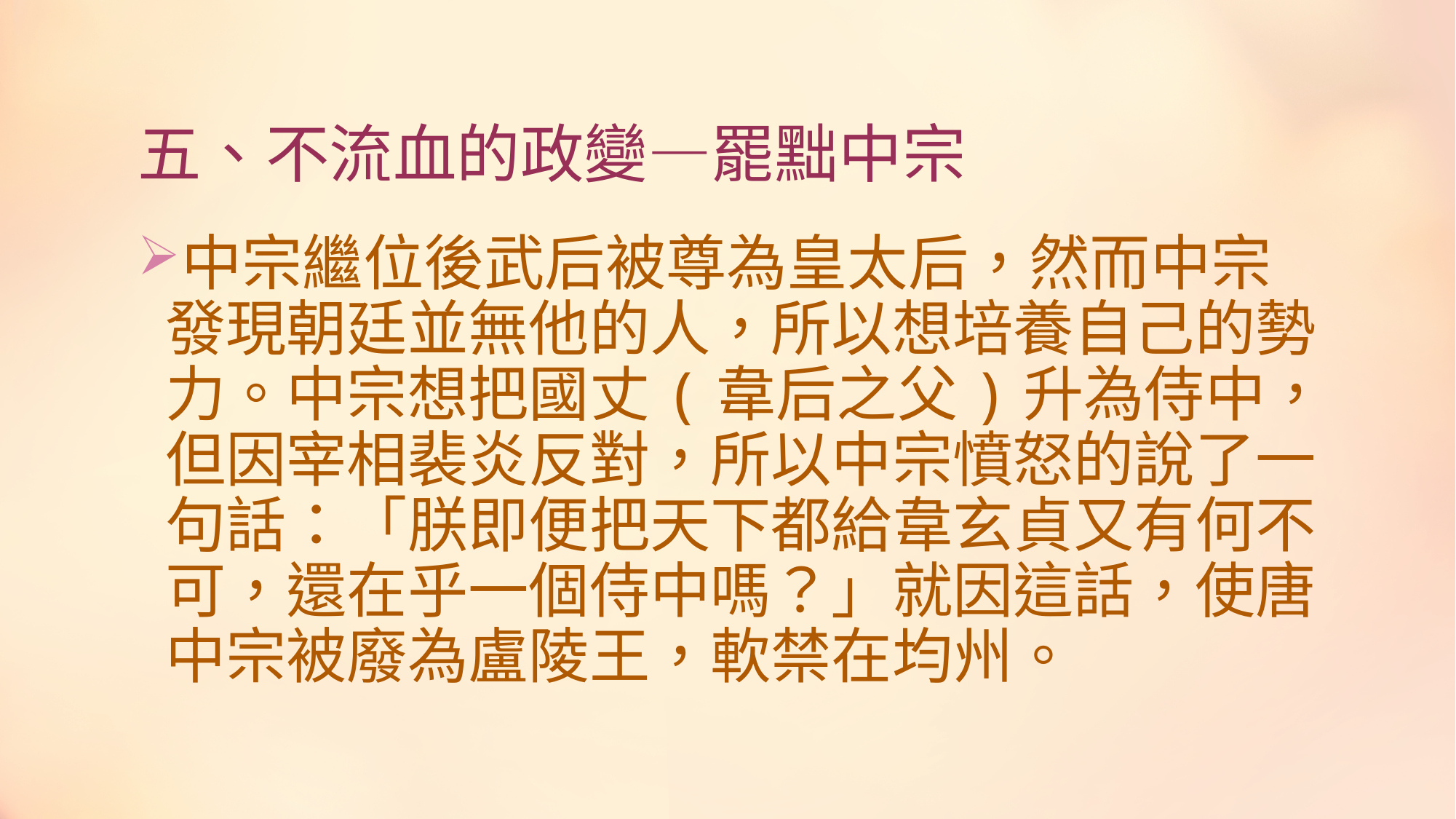

# 五、不流血的政變—罷黜中宗
中宗繼位後武后被尊為皇太后，然而中宗發現朝廷並無他的人，所以想培養自己的勢力。中宗想把國丈(韋后之父)升為侍中，但因宰相裴炎反對，所以中宗憤怒的說了一句話：「朕即便把天下都給韋玄貞又有何不可，還在乎一個侍中嗎？」就因這話，使唐中宗被廢為盧陵王，軟禁在均州。